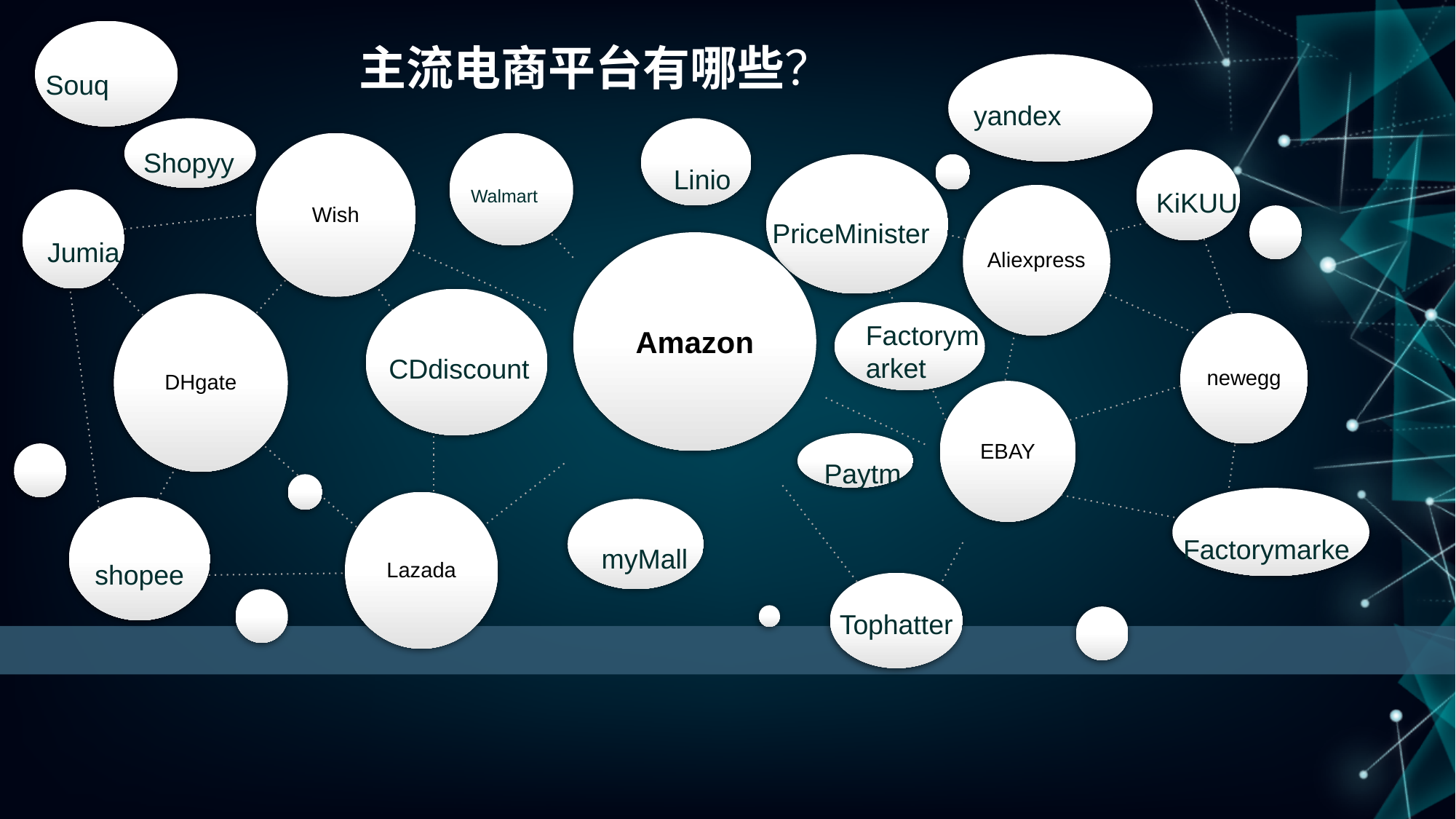

Wish

Aliexpress

Amazon

DHgate
newegg
EBAY

Lazada

主流电商平台有哪些？

yandex
Souq
Shopyy
Linio
Walmart
KiKUU
PriceMinister
Jumia
Factorymarket

CDdiscount
Paytm

Factorymarke
myMall
shopee
Tophatter